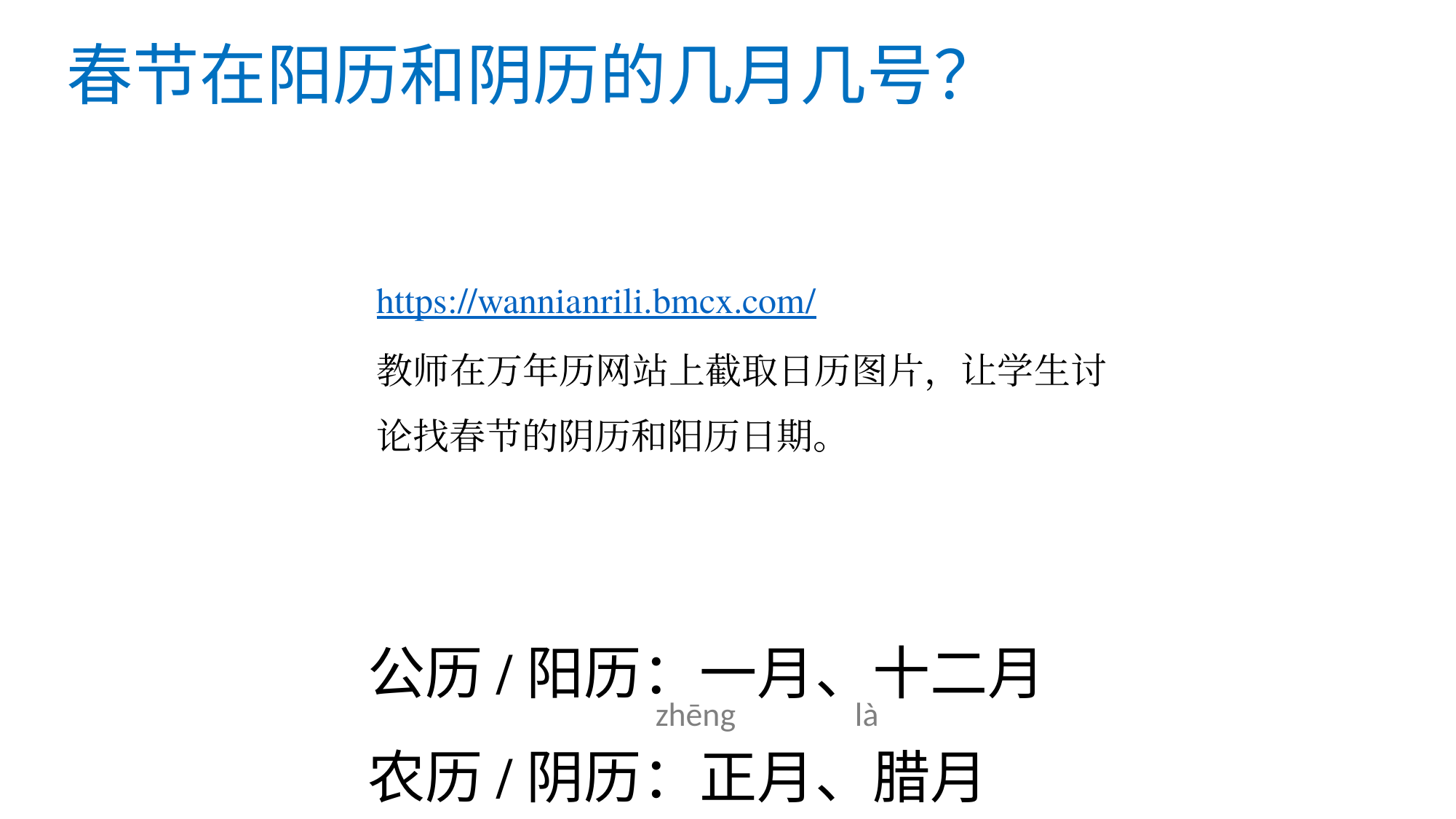

# 春节在阳历和阴历的几月几号？
https://wannianrili.bmcx.com/
教师在万年历网站上截取日历图片，让学生讨论找春节的阴历和阳历日期。

公历/阳历：一月、十二月
农历/阴历：正月、腊月
zhēng                là